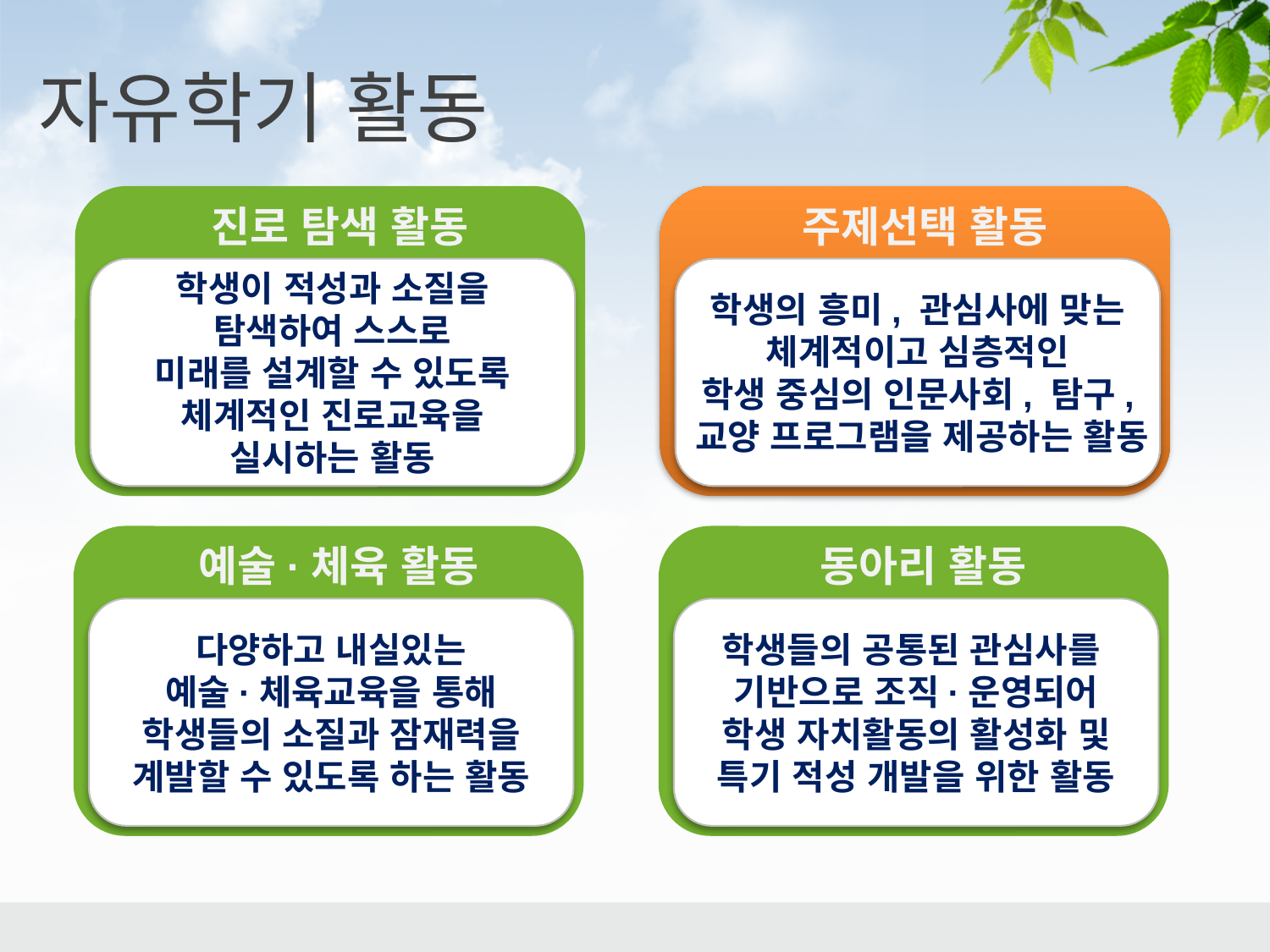

자유학기 활동

진로 탐색 활동
주제선택 활동
학생이 적성과 소질을
탐색하여 스스로
미래를 설계할 수 있도록
체계적인 진로교육을
실시하는 활동
학생의 흥미, 관심사에 맞는
체계적이고 심층적인
학생 중심의 인문사회, 탐구,
 교양 프로그램을 제공하는 활동

예술·체육 활동
동아리 활동
다양하고 내실있는
예술·체육교육을 통해
학생들의 소질과 잠재력을
계발할 수 있도록 하는 활동
학생들의 공통된 관심사를
기반으로 조직·운영되어
학생 자치활동의 활성화 및
특기 적성 개발을 위한 활동